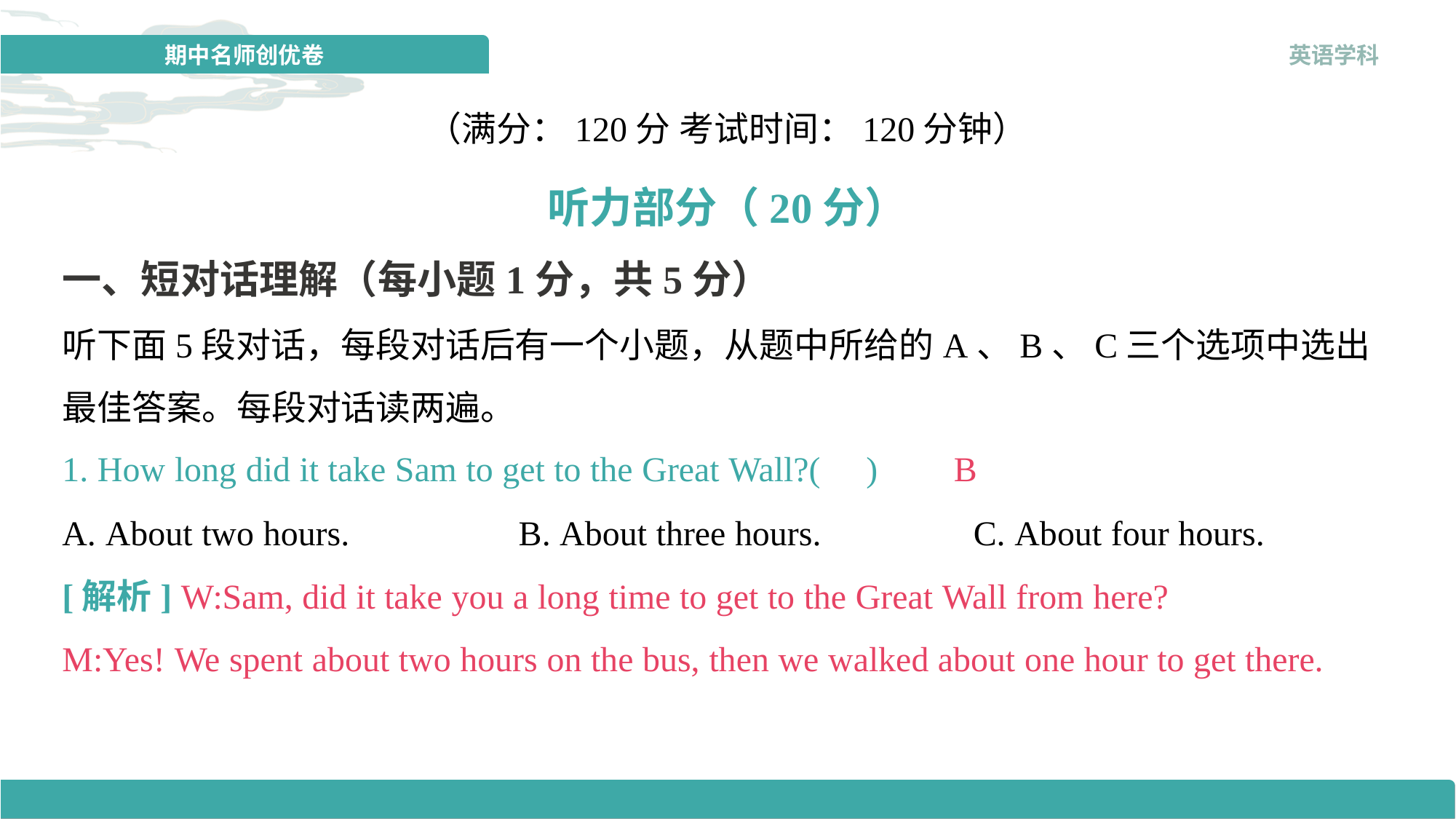

（满分：120分 考试时间：120分钟）
听力部分（20分）
一、短对话理解（每小题1分，共5分）
听下面5段对话，每段对话后有一个小题，从题中所给的A、B、C三个选项中选出最佳答案。每段对话读两遍。
1. How long did it take Sam to get to the Great Wall?(     )
B
A. About two hours.	B. About three hours.	C. About four hours.
[解析] W:Sam, did it take you a long time to get to the Great Wall from here?
M:Yes! We spent about two hours on the bus, then we walked about one hour to get there.